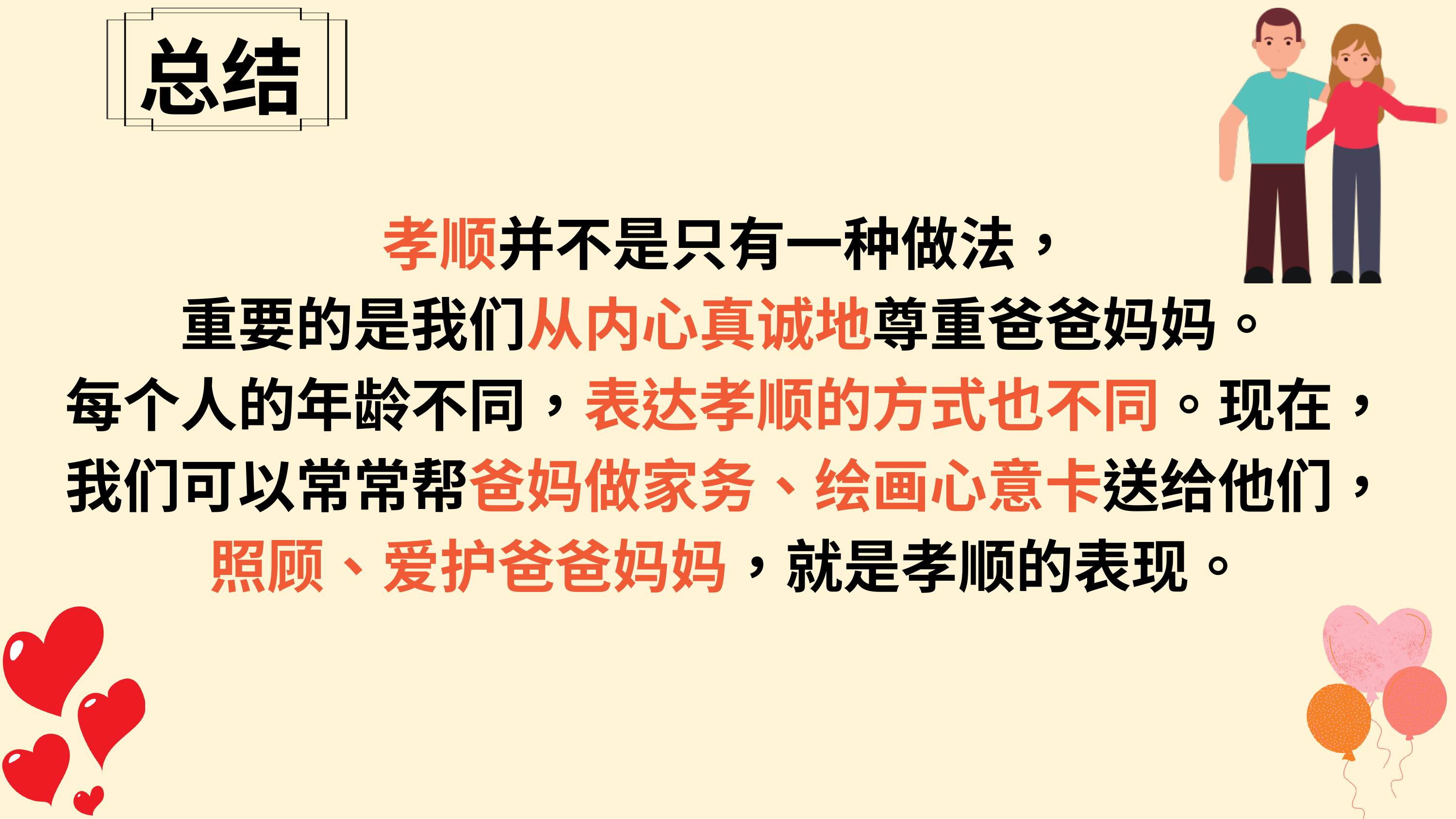

总结
孝顺并不是只有一种做法，
重要的是我们从内心真诚地尊重爸爸妈妈。
每个人的年龄不同，表达孝顺的方式也不同。现在，我们可以常常帮爸妈做家务、绘画心意卡送给他们，照顾、爱护爸爸妈妈，就是孝顺的表现。